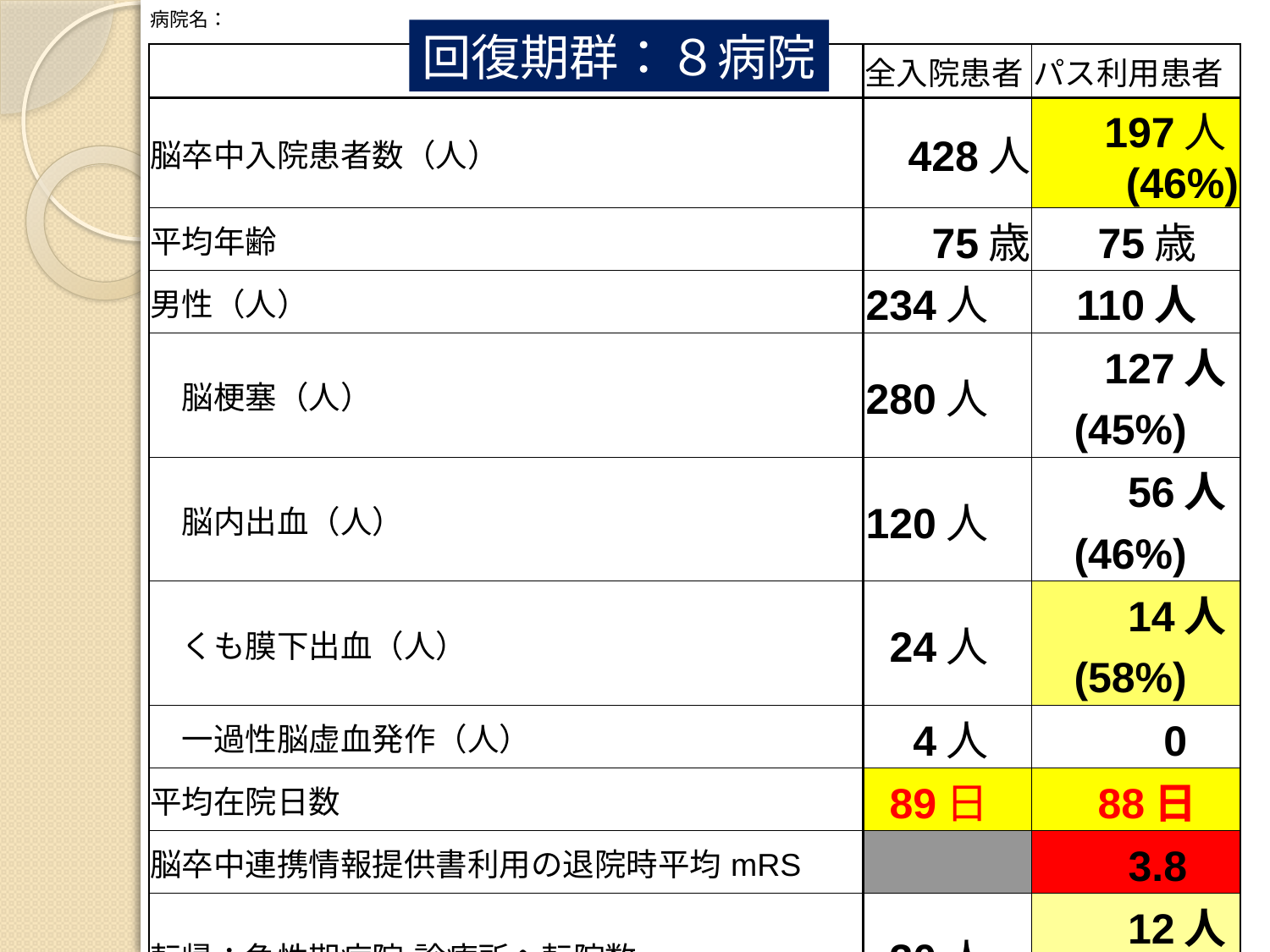

| 病院名： |  |  |
| --- | --- | --- |
|  | 全入院患者 | パス利用患者 |
| 脳卒中入院患者数（人） | 428人 | 197人(46%) |
| 平均年齢 | 75歳 | 75歳 |
| 男性（人） | 234人 | 110人 |
| 脳梗塞（人） | 280人 | 127人(45%) |
| 脳内出血（人） | 120人 | 56人(46%) |
| くも膜下出血（人） | 24人 | 14人(58%) |
| 一過性脳虚血発作（人） | 4人 | 0 |
| 平均在院日数 | 89日 | 88日 |
| 脳卒中連携情報提供書利用の退院時平均mRS |  | 3.8 |
| 転帰：急性期病院・診療所へ転院数 | 30人 | 12人(40%) |
| 転帰：回復期病院へ転院数 | 0人 | 2人(%) |
| 転帰：維持期病院へ転院数 | 38人 | 18人(47%) |
| 転帰：維持期診療所へ転所数 | 5人 | 3人(60%) |
| 転帰：維持期老健へ転所数 | 14人 | 9人(64%) |
| 転帰：在宅復帰患者数 | 186人 | 80(43%) |
| 転帰：死亡数 | 4人 | 3(75%) |
回復期群：８病院